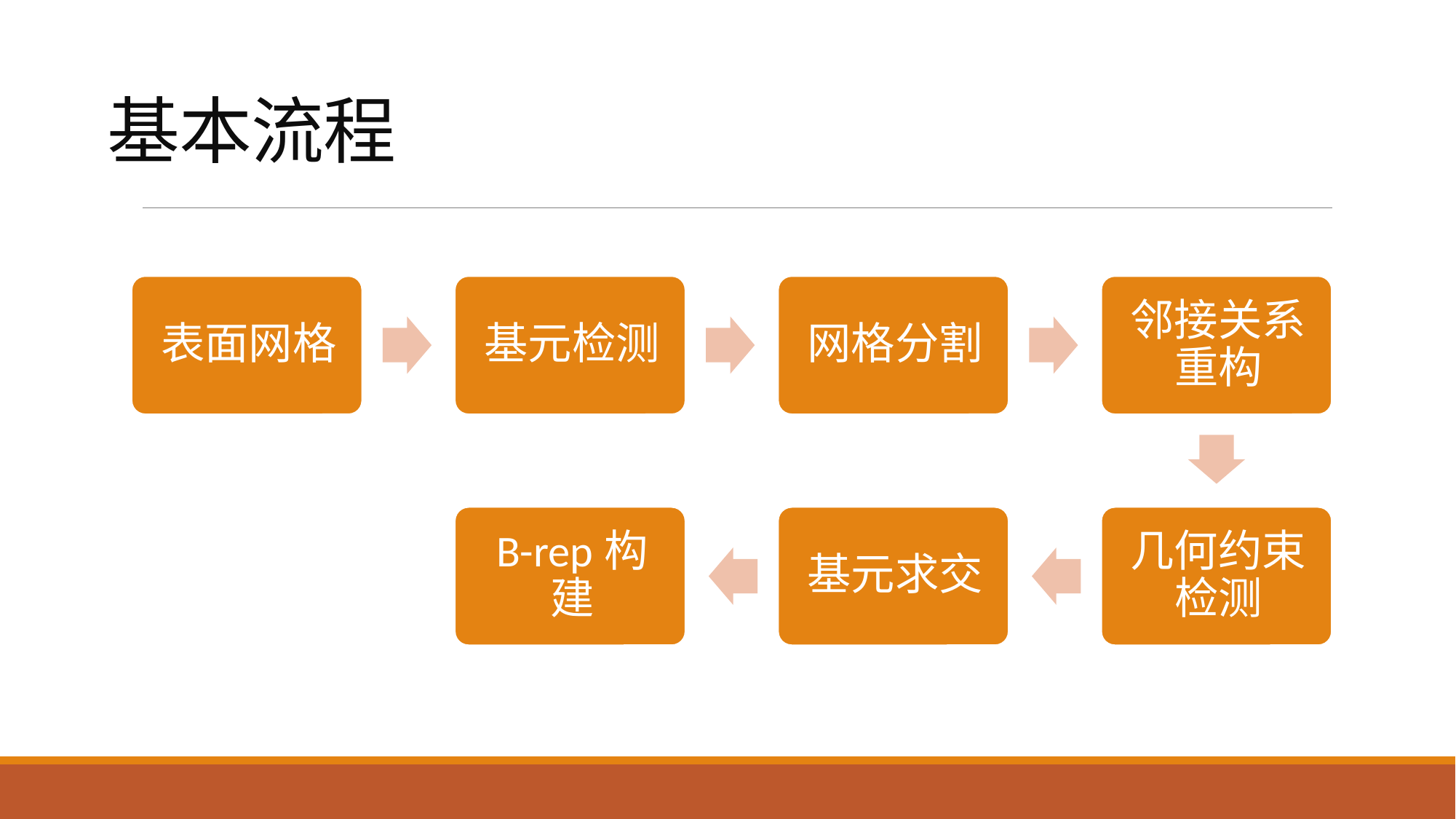

# 基本流程
表面网格

基元检测

网格分割

邻接关系重构

几何约束检测

基元求交

B-rep构建